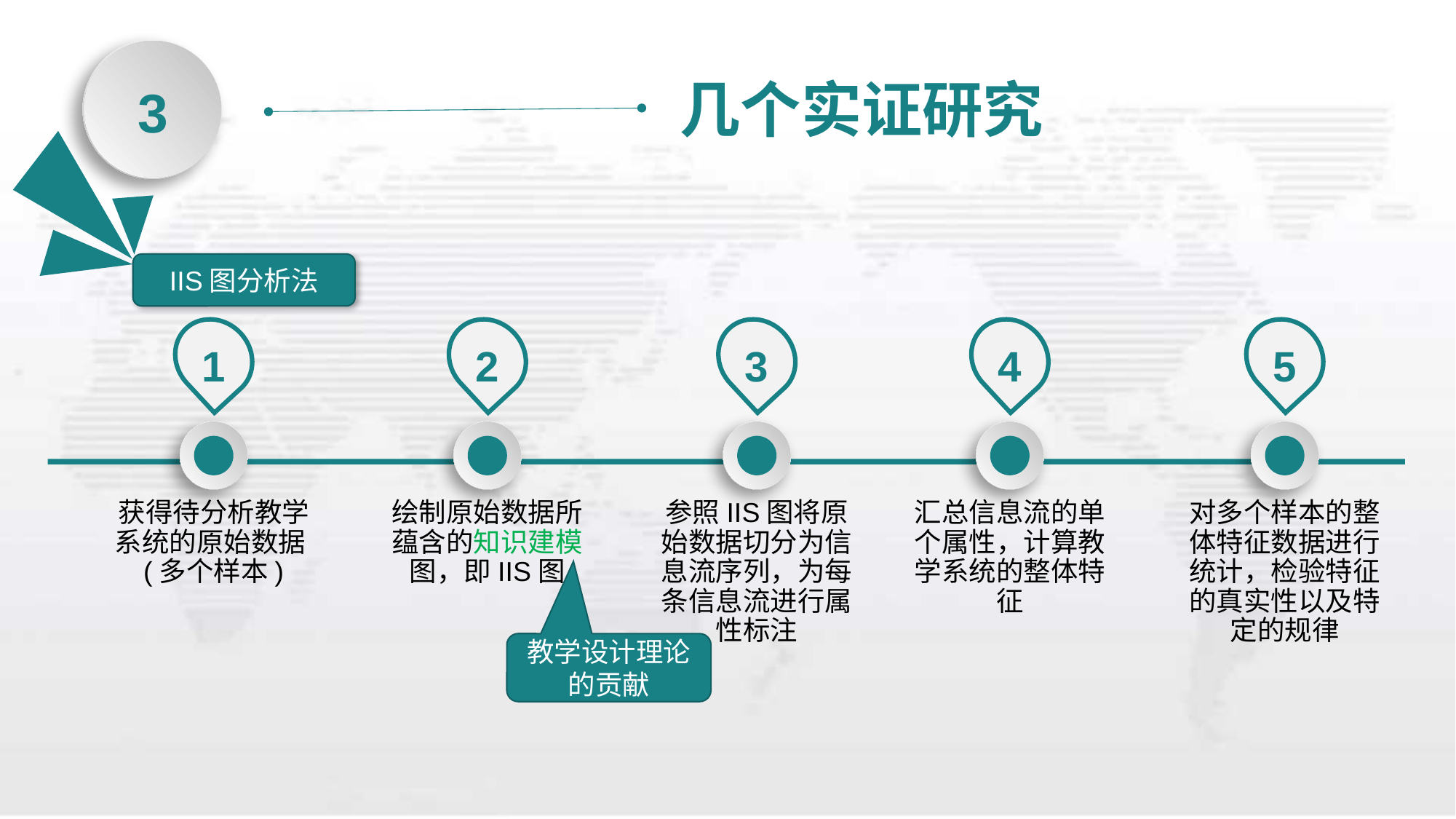

几个实证研究
3

IIS图分析法

1

2

3

4

5

获得待分析教学系统的原始数据(多个样本)
绘制原始数据所蕴含的知识建模图，即IIS图
参照IIS图将原始数据切分为信息流序列，为每条信息流进行属性标注
汇总信息流的单个属性，计算教学系统的整体特征
对多个样本的整体特征数据进行统计，检验特征的真实性以及特定的规律
教学设计理论的贡献